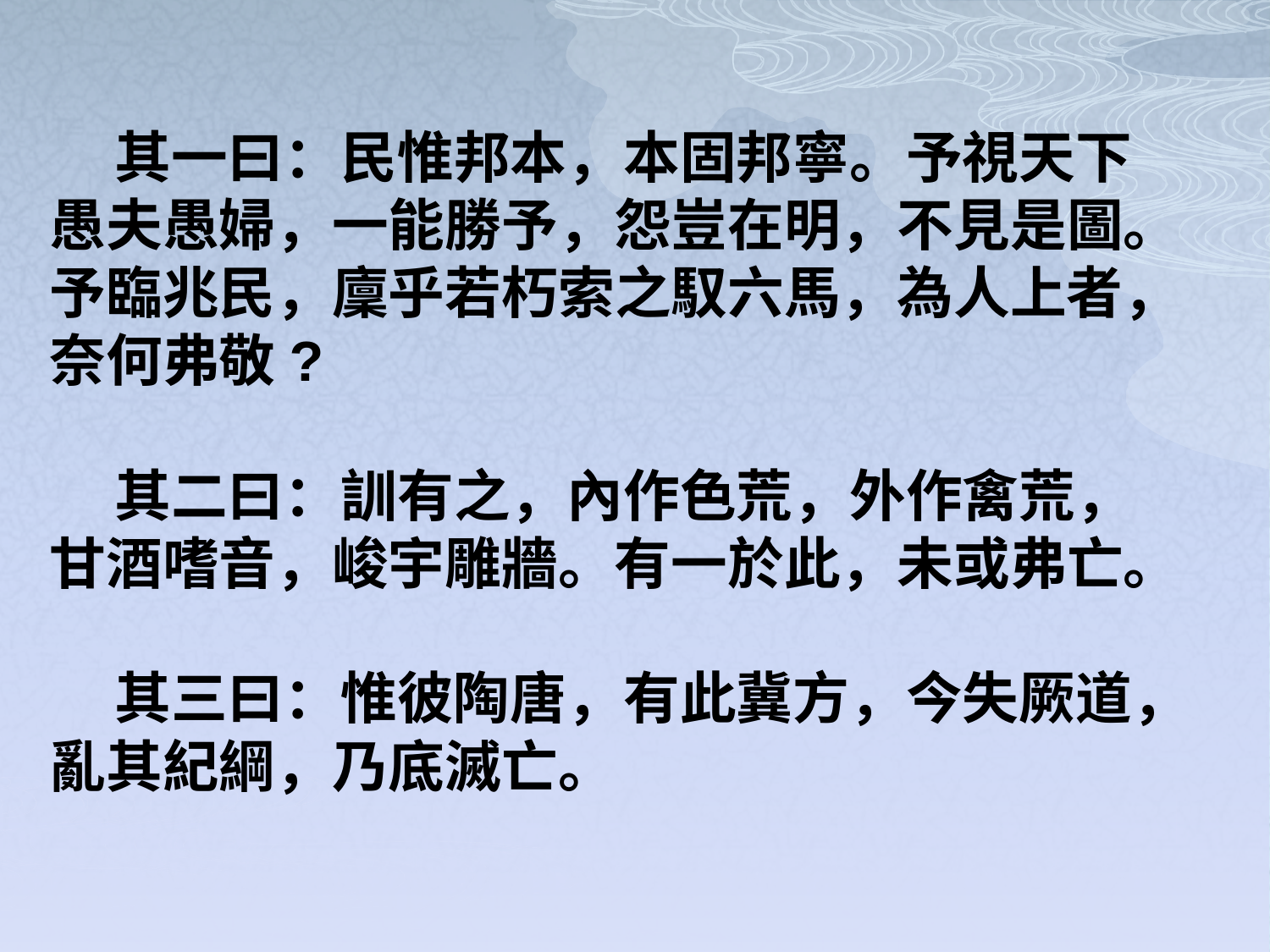

其一曰：民惟邦本，本固邦寧。予視天下
愚夫愚婦，一能勝予，怨豈在明，不見是圖。
予臨兆民，廩乎若朽索之馭六馬，為人上者，
奈何弗敬?

    其二曰：訓有之，內作色荒，外作禽荒，
甘酒嗜音，峻宇雕牆。有一於此，未或弗亡。

    其三曰：惟彼陶唐，有此冀方，今失厥道，
亂其紀綱，乃底滅亡。